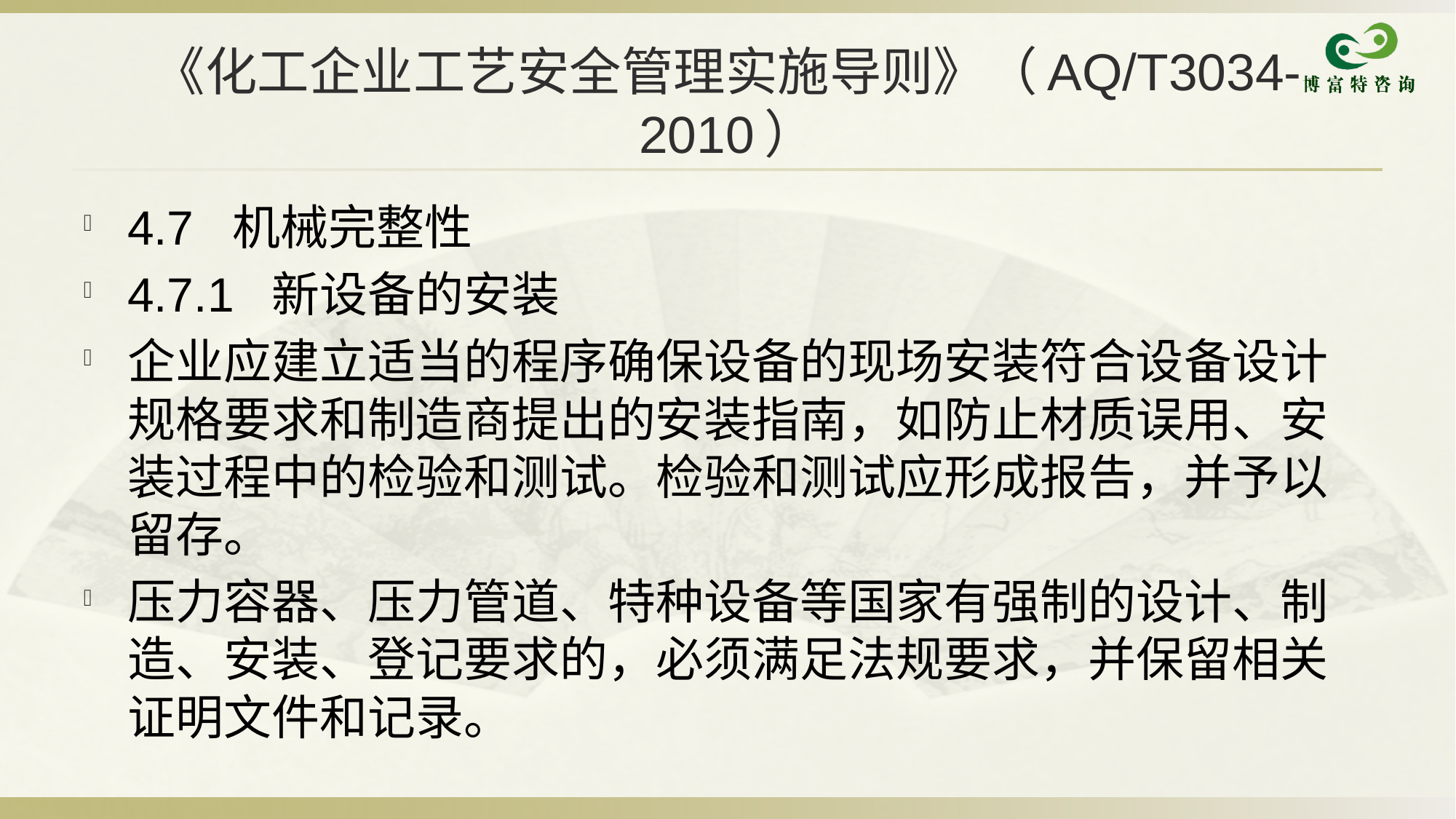

# 《化工企业工艺安全管理实施导则》（AQ/T3034-2010）
4.7  机械完整性
4.7.1  新设备的安装
企业应建立适当的程序确保设备的现场安装符合设备设计规格要求和制造商提出的安装指南，如防止材质误用、安装过程中的检验和测试。检验和测试应形成报告，并予以留存。
压力容器、压力管道、特种设备等国家有强制的设计、制造、安装、登记要求的，必须满足法规要求，并保留相关证明文件和记录。